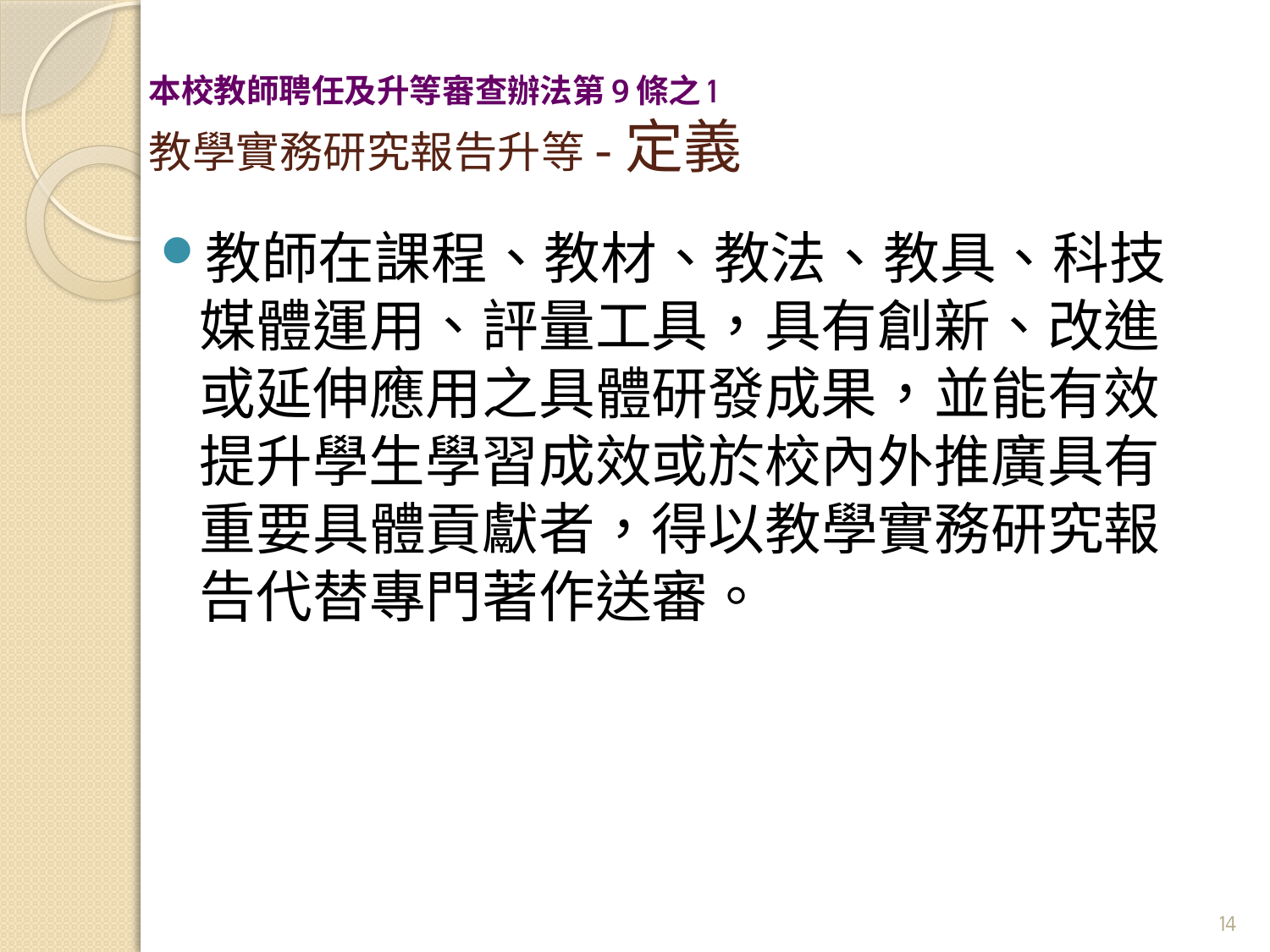

# 本校教師聘任及升等審查辦法第9條之1 教學實務研究報告升等-定義
教師在課程、教材、教法、教具、科技媒體運用、評量工具，具有創新、改進或延伸應用之具體研發成果，並能有效提升學生學習成效或於校內外推廣具有重要具體貢獻者，得以教學實務研究報告代替專門著作送審。

14